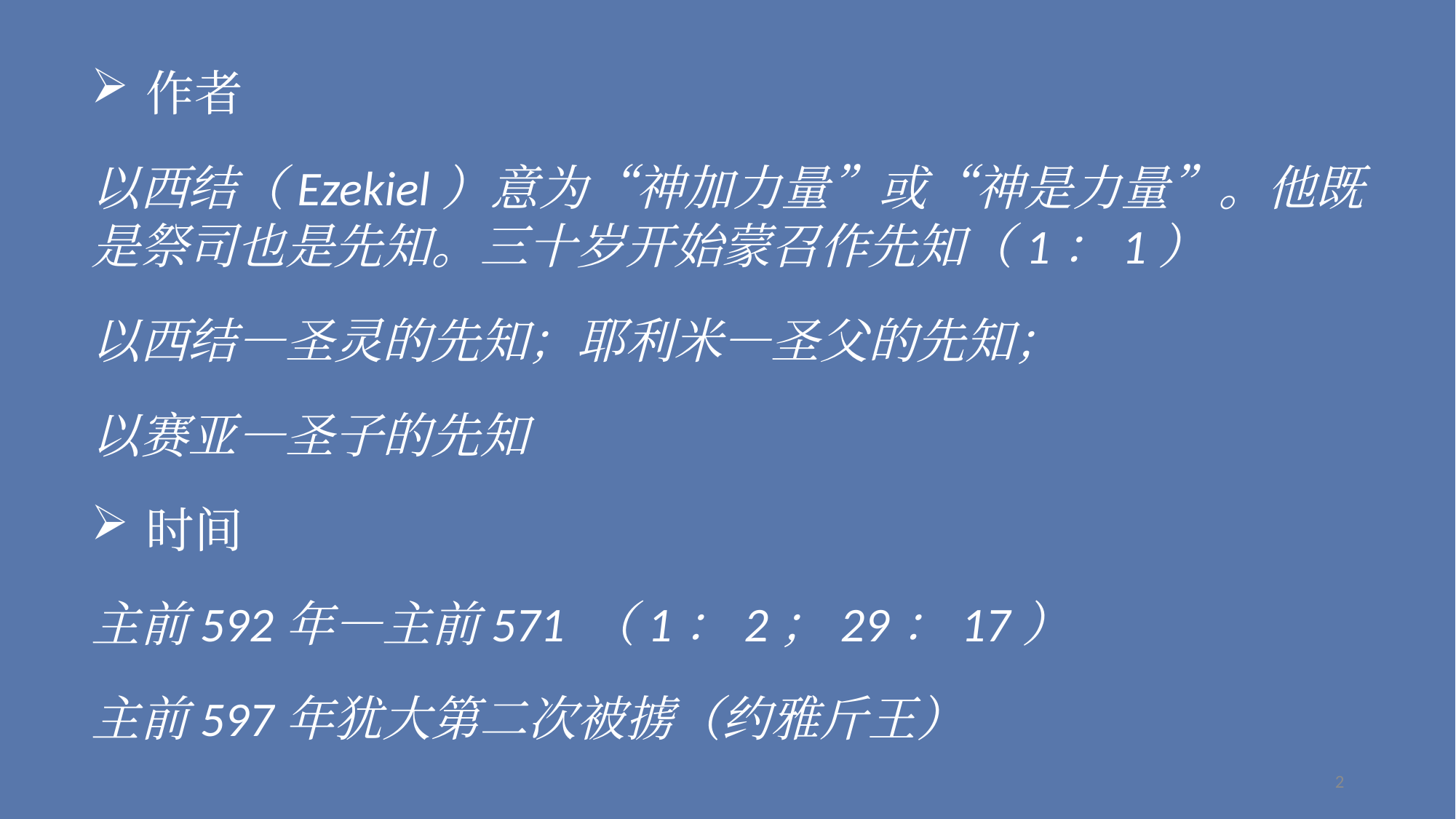

作者
以西结（Ezekiel）意为“神加力量”或“神是力量”。他既是祭司也是先知。三十岁开始蒙召作先知（1：1）
以西结—圣灵的先知；耶利米—圣父的先知；
以赛亚—圣子的先知
时间
主前592年—主前571 （1：2；29：17）
主前597年犹大第二次被掳（约雅斤王）
2